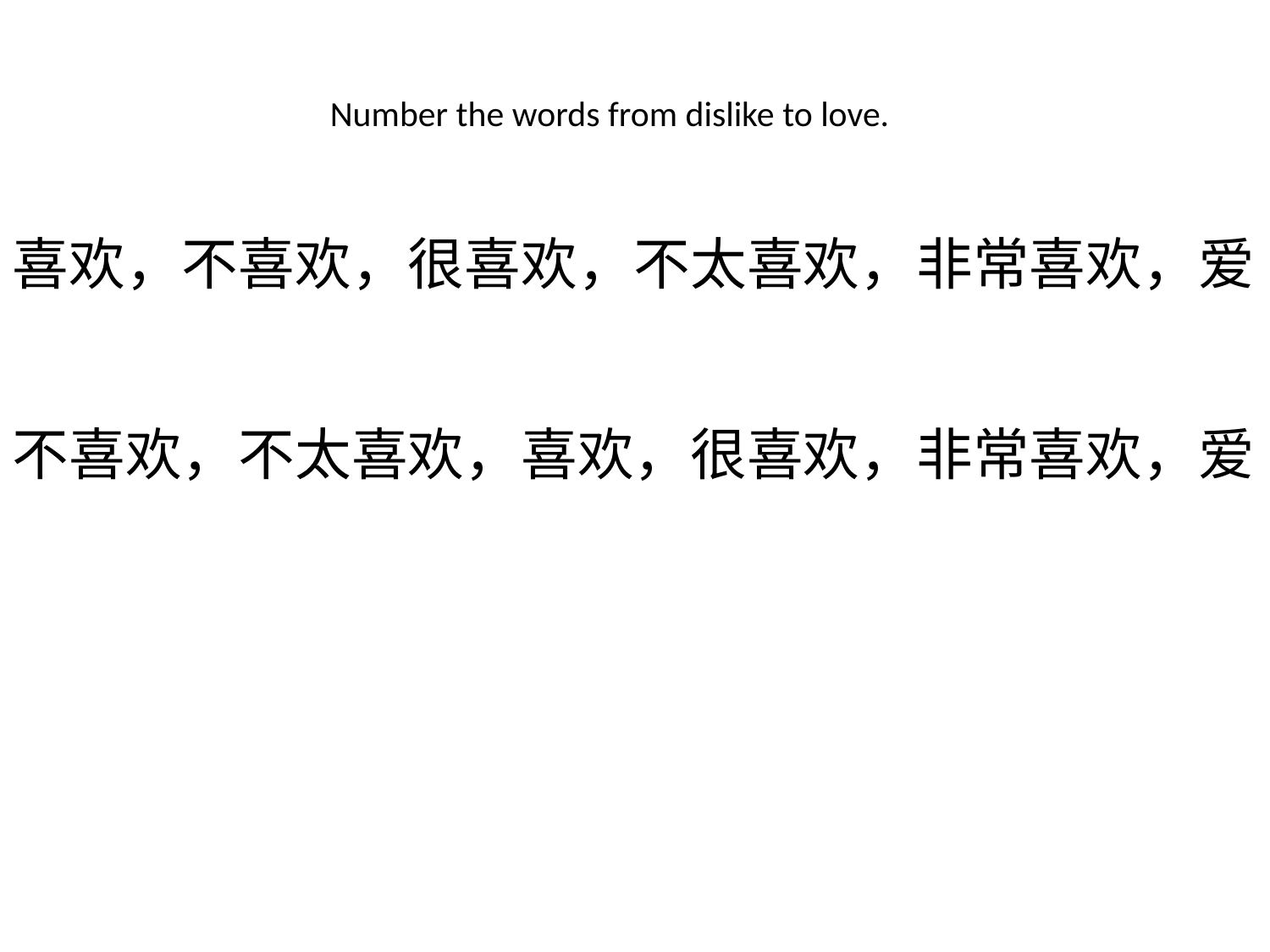

Number the words from dislike to love.
喜欢，不喜欢，很喜欢，不太喜欢，非常喜欢，爱
不喜欢，不太喜欢，喜欢，很喜欢，非常喜欢，爱